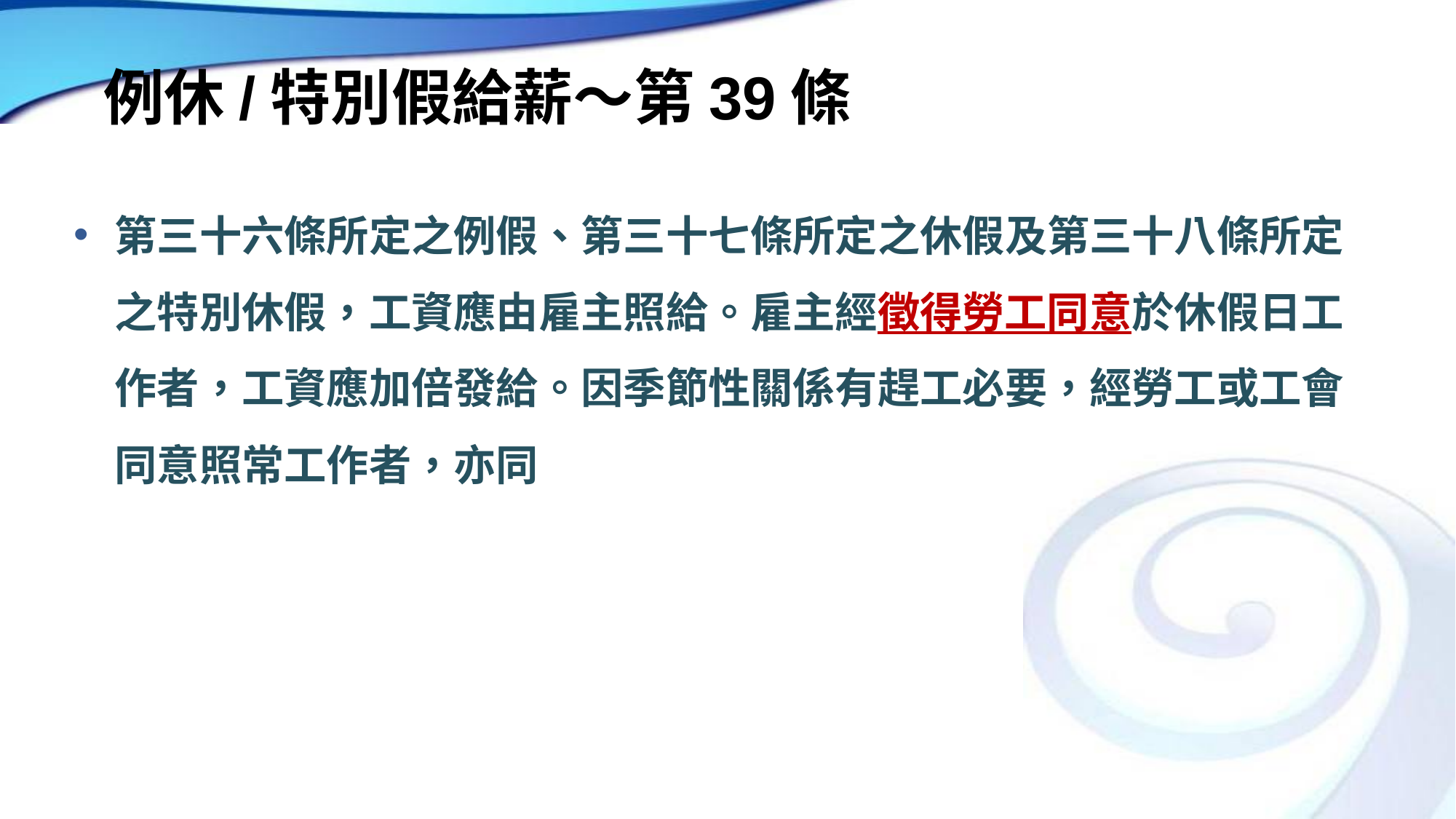

# 例休/特別假給薪～第39條
第三十六條所定之例假、第三十七條所定之休假及第三十八條所定之特別休假，工資應由雇主照給。雇主經徵得勞工同意於休假日工作者，工資應加倍發給。因季節性關係有趕工必要，經勞工或工會同意照常工作者，亦同